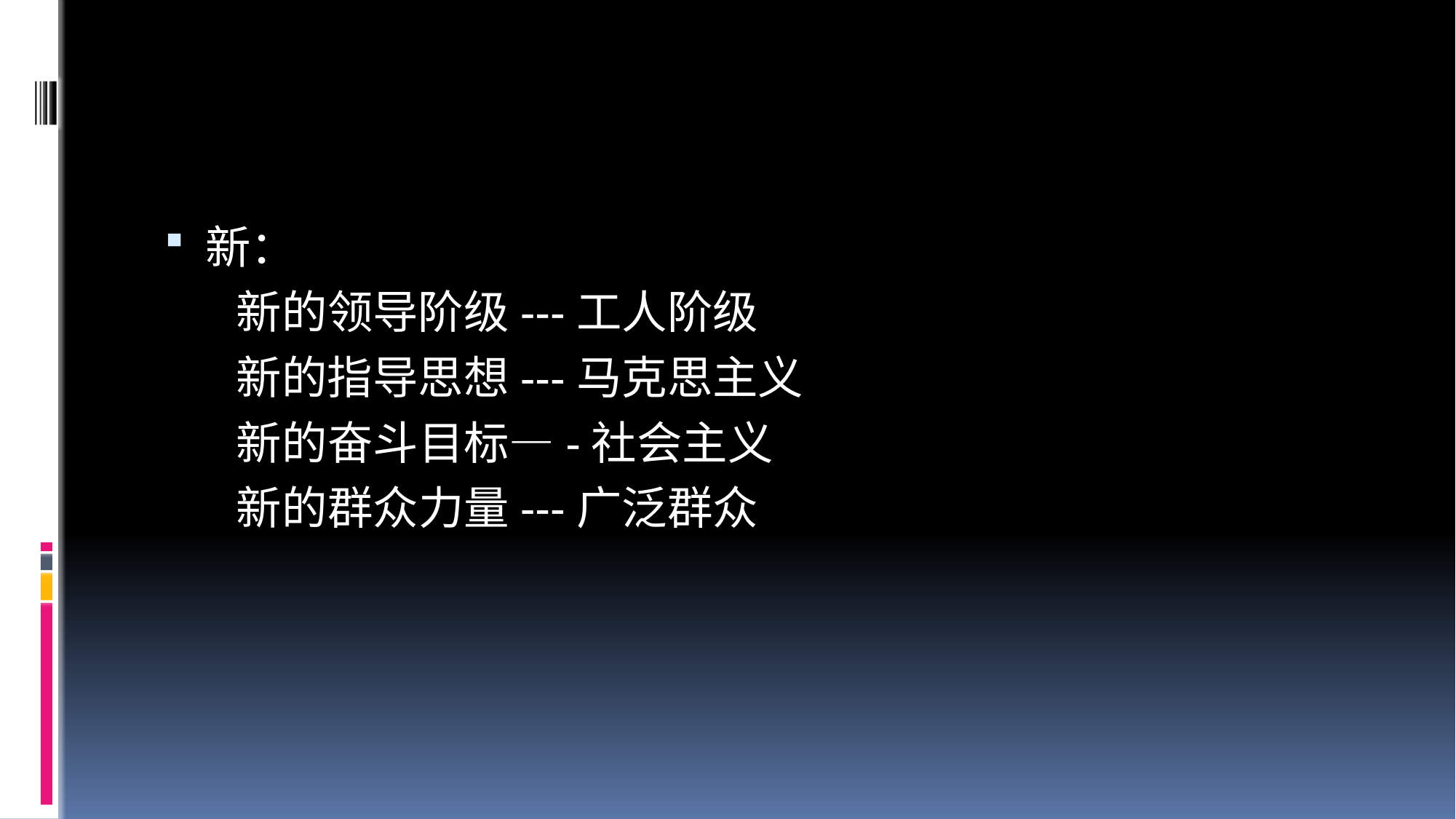

#
新：
      新的领导阶级---工人阶级
      新的指导思想---马克思主义
      新的奋斗目标—-社会主义
      新的群众力量---广泛群众